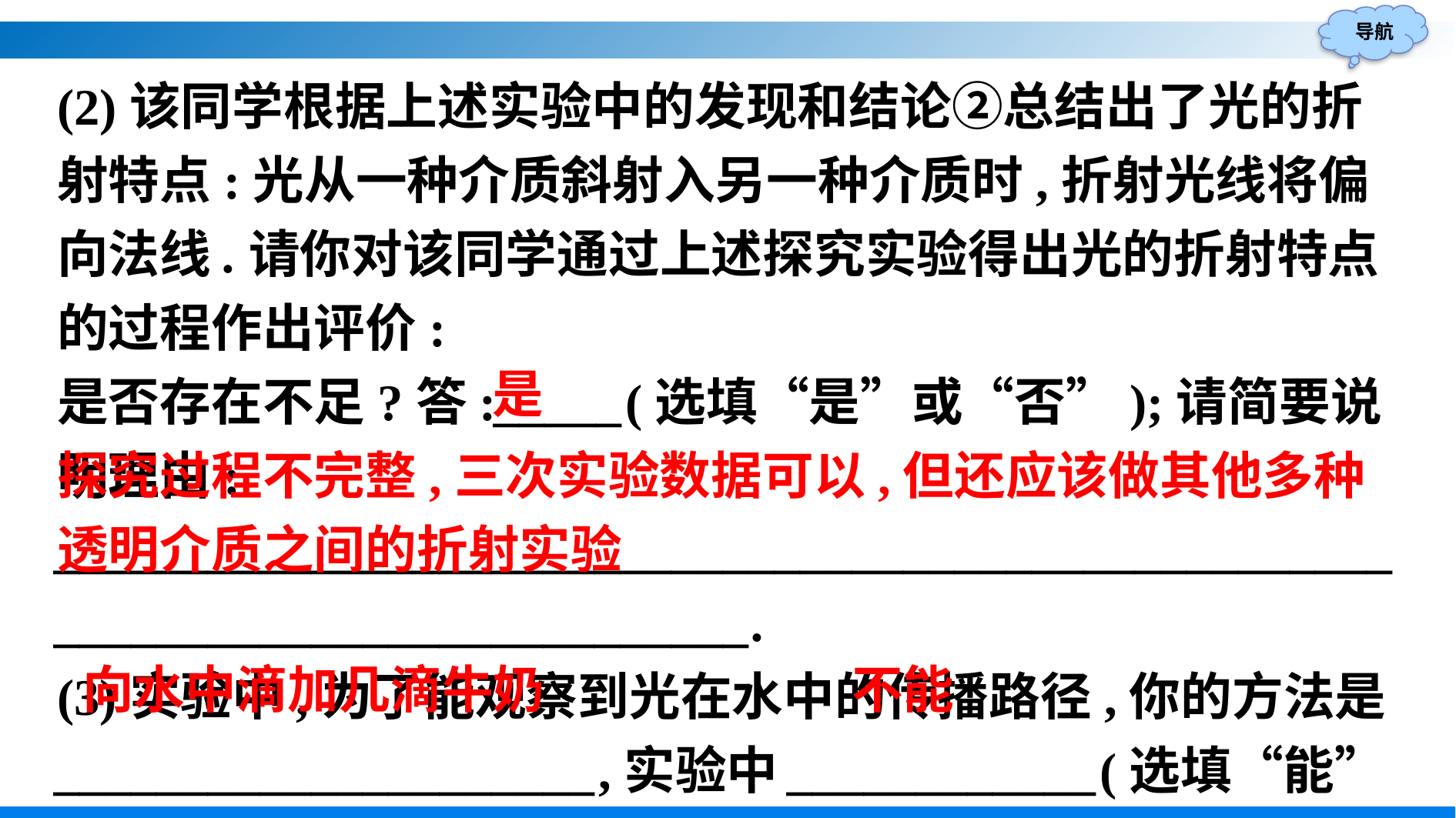

(2)该同学根据上述实验中的发现和结论②总结出了光的折射特点:光从一种介质斜射入另一种介质时,折射光线将偏向法线.请你对该同学通过上述探究实验得出光的折射特点的过程作出评价:
是否存在不足?答:_____(选填“是”或“否”);请简要说明理由:
____________________________________________________
___________________________.
(3)实验中,为了能观察到光在水中的传播路径,你的方法是_____________________,实验中____________(选填“能”或“不能”)看见反射光线.
是
探究过程不完整,三次实验数据可以,但还应该做其他多种透明介质之间的折射实验
向水中滴加几滴牛奶
不能